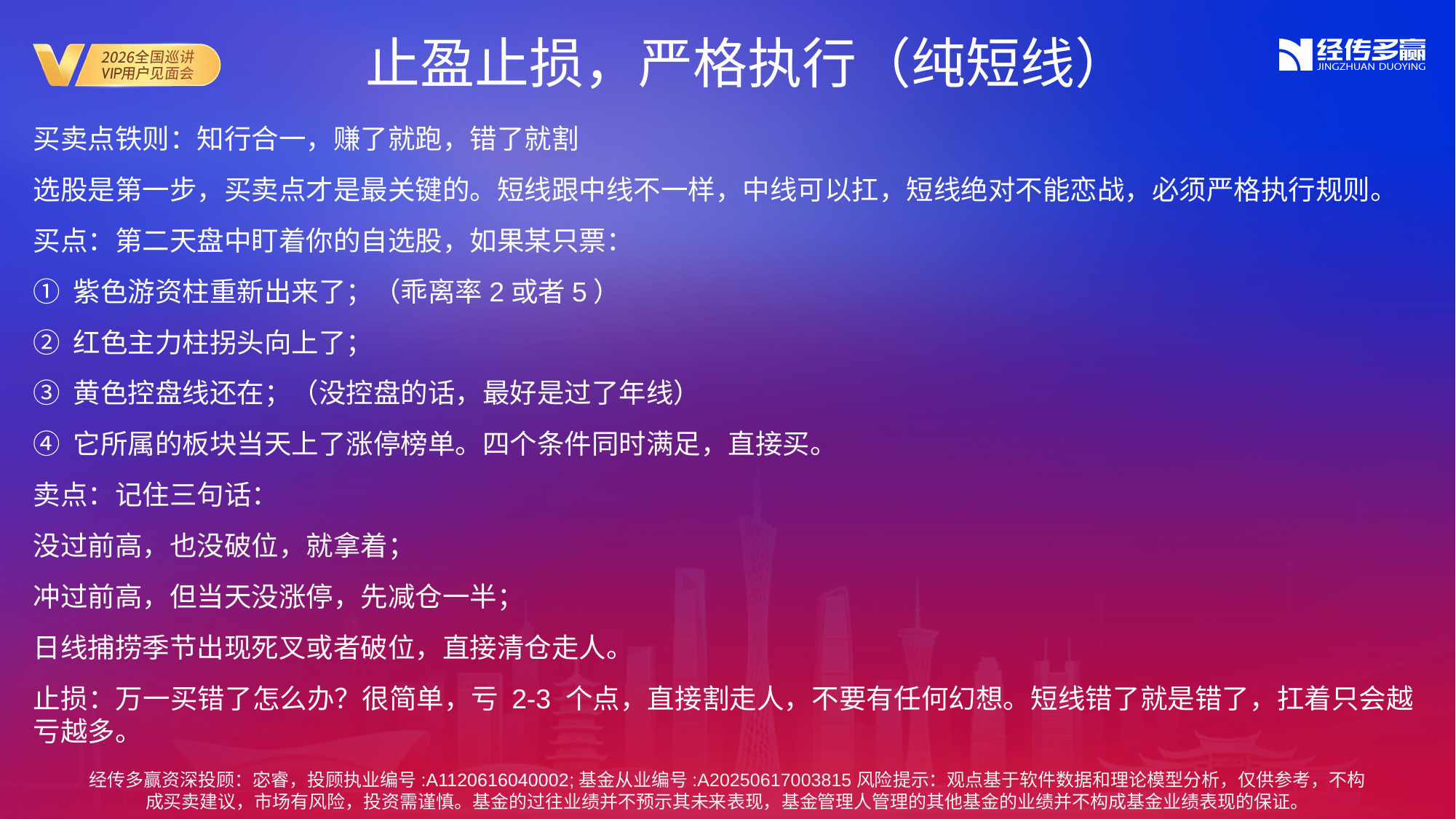

止盈止损，严格执行（纯短线）
买卖点铁则：知行合一，赚了就跑，错了就割
选股是第一步，买卖点才是最关键的。短线跟中线不一样，中线可以扛，短线绝对不能恋战，必须严格执行规则。
买点：第二天盘中盯着你的自选股，如果某只票：
① 紫色游资柱重新出来了；（乖离率2或者5）
② 红色主力柱拐头向上了；
③ 黄色控盘线还在；（没控盘的话，最好是过了年线）
④ 它所属的板块当天上了涨停榜单。四个条件同时满足，直接买。
卖点：记住三句话：
没过前高，也没破位，就拿着；
冲过前高，但当天没涨停，先减仓一半；
日线捕捞季节出现死叉或者破位，直接清仓走人。
止损：万一买错了怎么办？很简单，亏 2-3 个点，直接割走人，不要有任何幻想。短线错了就是错了，扛着只会越亏越多。
经传多赢资深投顾：宓睿，投顾执业编号:A1120616040002;基金从业编号:A20250617003815风险提示：观点基于软件数据和理论模型分析，仅供参考，不构成买卖建议，市场有风险，投资需谨慎。基金的过往业绩并不预示其未来表现，基金管理人管理的其他基金的业绩并不构成基金业绩表现的保证。